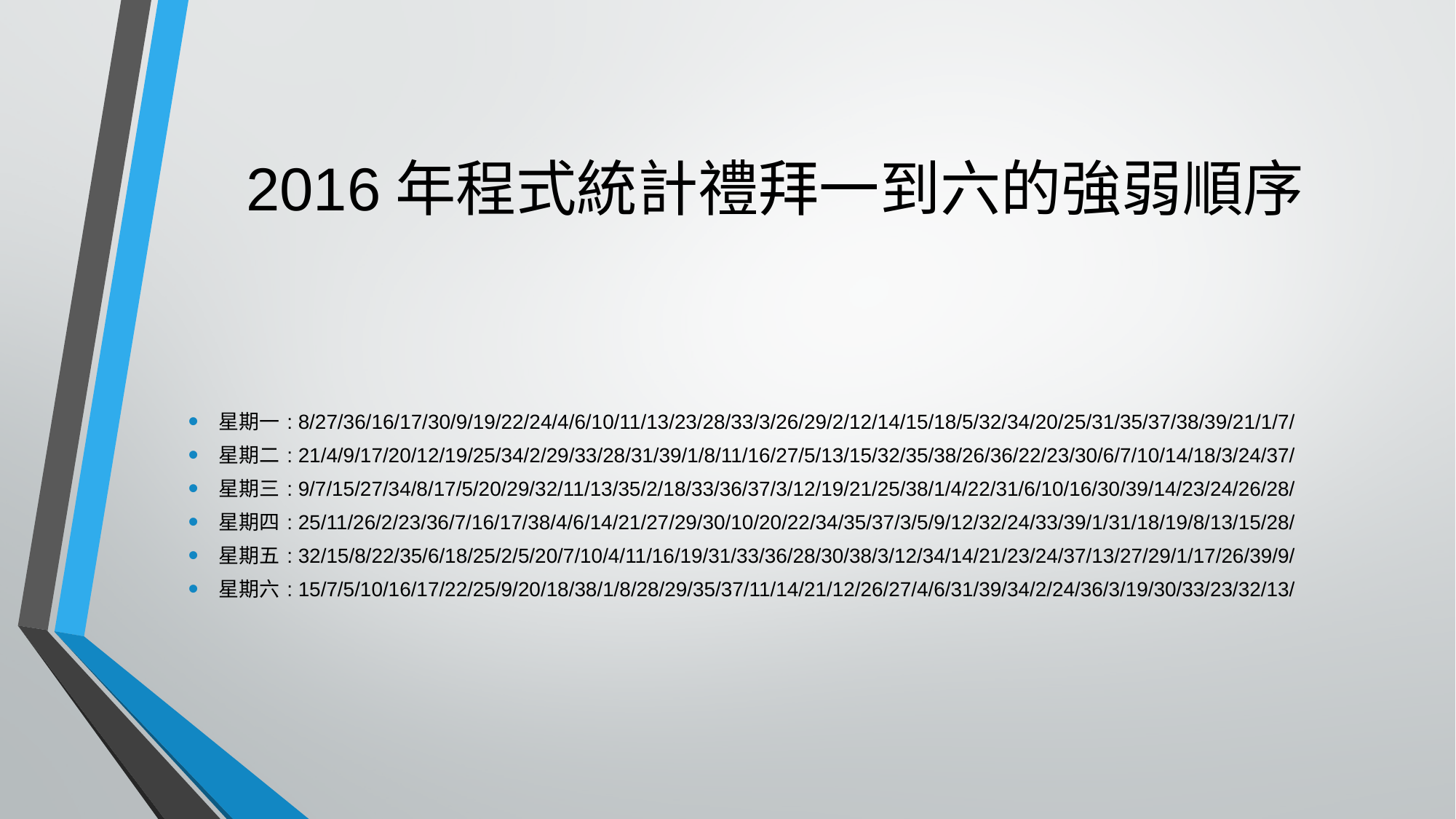

# 2016年程式統計禮拜一到六的強弱順序
星期一 : 8/27/36/16/17/30/9/19/22/24/4/6/10/11/13/23/28/33/3/26/29/2/12/14/15/18/5/32/34/20/25/31/35/37/38/39/21/1/7/
星期二 : 21/4/9/17/20/12/19/25/34/2/29/33/28/31/39/1/8/11/16/27/5/13/15/32/35/38/26/36/22/23/30/6/7/10/14/18/3/24/37/
星期三 : 9/7/15/27/34/8/17/5/20/29/32/11/13/35/2/18/33/36/37/3/12/19/21/25/38/1/4/22/31/6/10/16/30/39/14/23/24/26/28/
星期四 : 25/11/26/2/23/36/7/16/17/38/4/6/14/21/27/29/30/10/20/22/34/35/37/3/5/9/12/32/24/33/39/1/31/18/19/8/13/15/28/
星期五 : 32/15/8/22/35/6/18/25/2/5/20/7/10/4/11/16/19/31/33/36/28/30/38/3/12/34/14/21/23/24/37/13/27/29/1/17/26/39/9/
星期六 : 15/7/5/10/16/17/22/25/9/20/18/38/1/8/28/29/35/37/11/14/21/12/26/27/4/6/31/39/34/2/24/36/3/19/30/33/23/32/13/